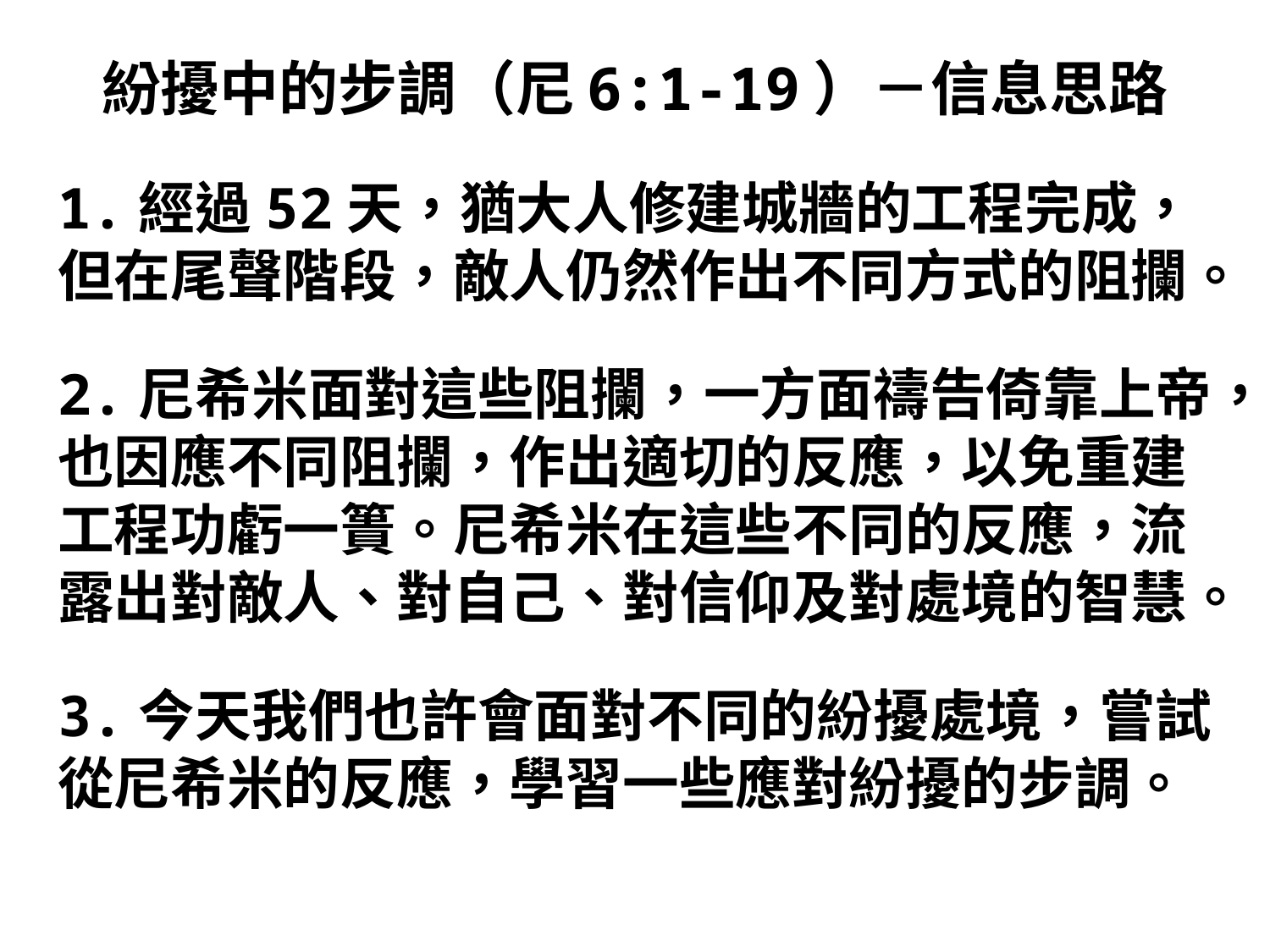

# 紛擾中的步調（尼6:1-19）－信息思路
1.經過52天，猶大人修建城牆的工程完成，但在尾聲階段，敵人仍然作出不同方式的阻攔。

2.尼希米面對這些阻攔，一方面禱告倚靠上帝，也因應不同阻攔，作出適切的反應，以免重建工程功虧一簣。尼希米在這些不同的反應，流露出對敵人、對自己、對信仰及對處境的智慧。

3.今天我們也許會面對不同的紛擾處境，嘗試從尼希米的反應，學習一些應對紛擾的步調。